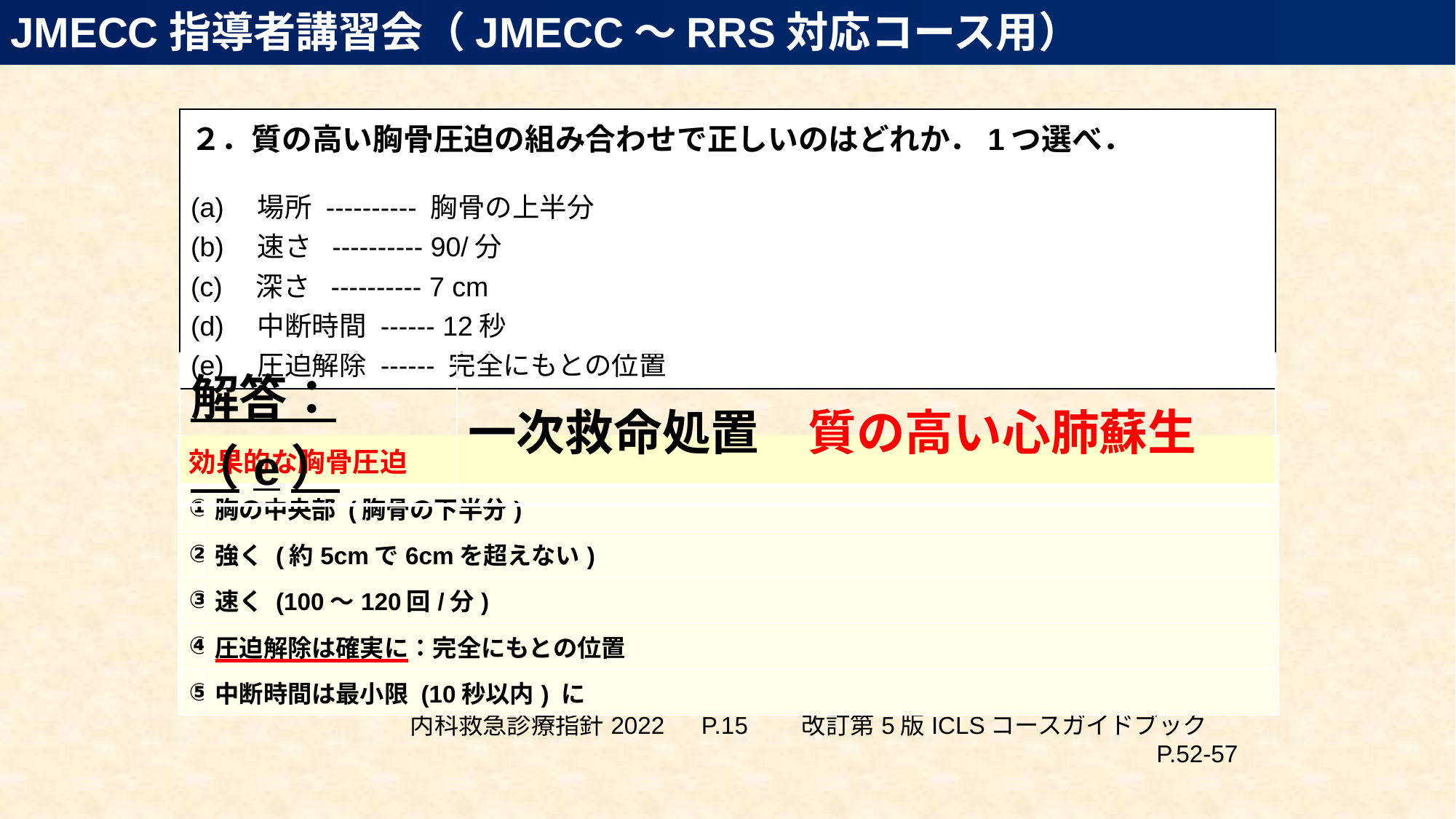

JMECC指導者講習会（JMECC～RRS対応コース用）
| ２．質の高い胸骨圧迫の組み合わせで正しいのはどれか．1つ選べ． (a)　場所 ---------- 胸骨の上半分 (b)　速さ ---------- 90/分 (c)　深さ ---------- 7 cm (d)　中断時間 ------ 12秒 (e)　圧迫解除 ------ 完全にもとの位置 |
| --- |
| 解答：（e） | 一次救命処置　質の高い心肺蘇生 |
| --- | --- |
| 効果的な胸骨圧迫 |  |
| --- | --- |
| ① | 胸の中央部 (胸骨の下半分) |
| ② | 強く (約5cmで6cmを超えない) |
| ③ | 速く (100～120回/分) |
| ④ | 圧迫解除は確実に：完全にもとの位置 |
| ⑤ | 中断時間は最小限 (10秒以内) に |
| 内科救急診療指針2022　P.15　　改訂第5版ICLSコースガイドブック　P.52-57 |
| --- |